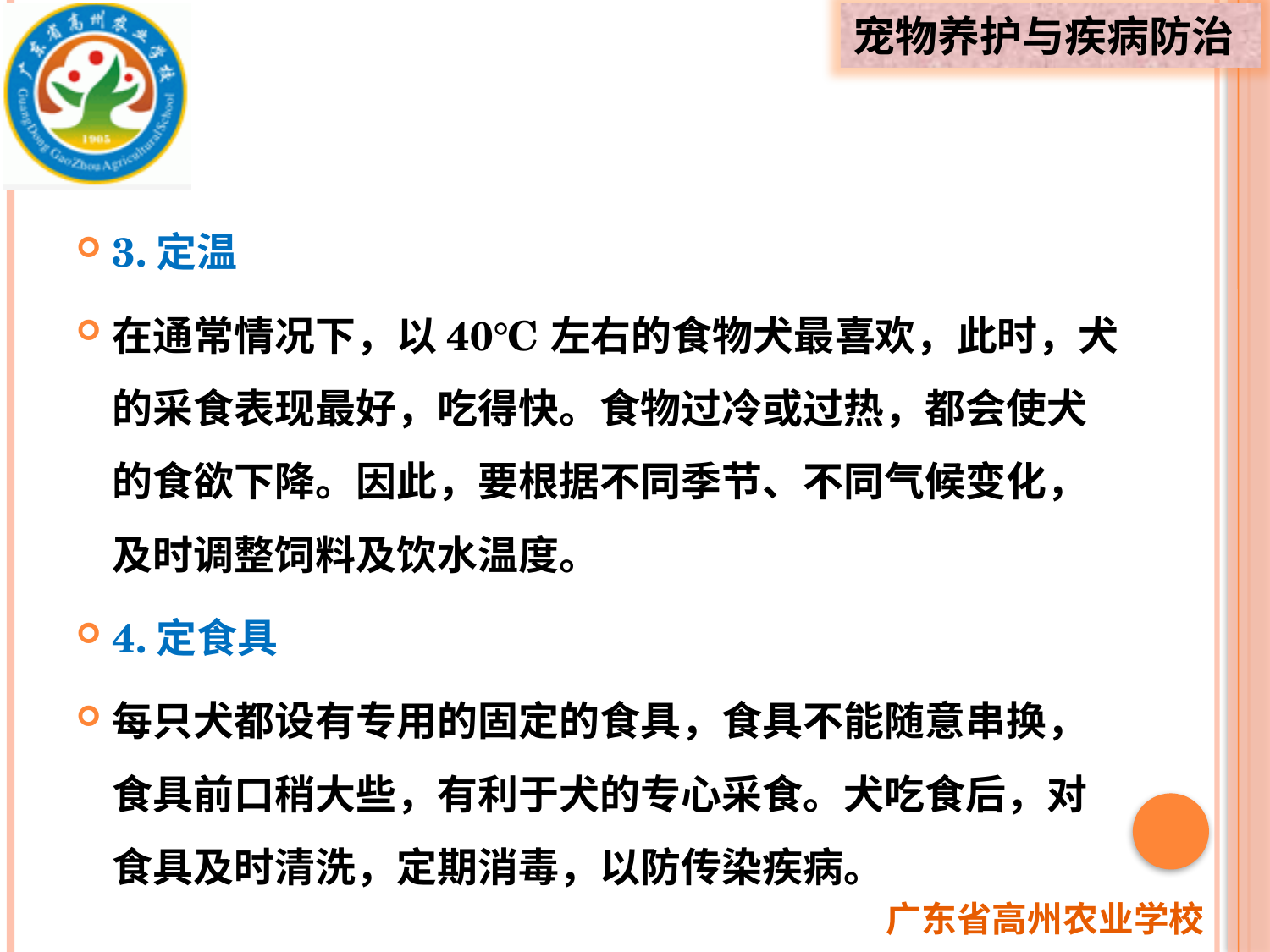

3.定温
在通常情况下，以40℃左右的食物犬最喜欢，此时，犬的采食表现最好，吃得快。食物过冷或过热，都会使犬的食欲下降。因此，要根据不同季节、不同气候变化，及时调整饲料及饮水温度。
4.定食具
每只犬都设有专用的固定的食具，食具不能随意串换，食具前口稍大些，有利于犬的专心采食。犬吃食后，对食具及时清洗，定期消毒，以防传染疾病。